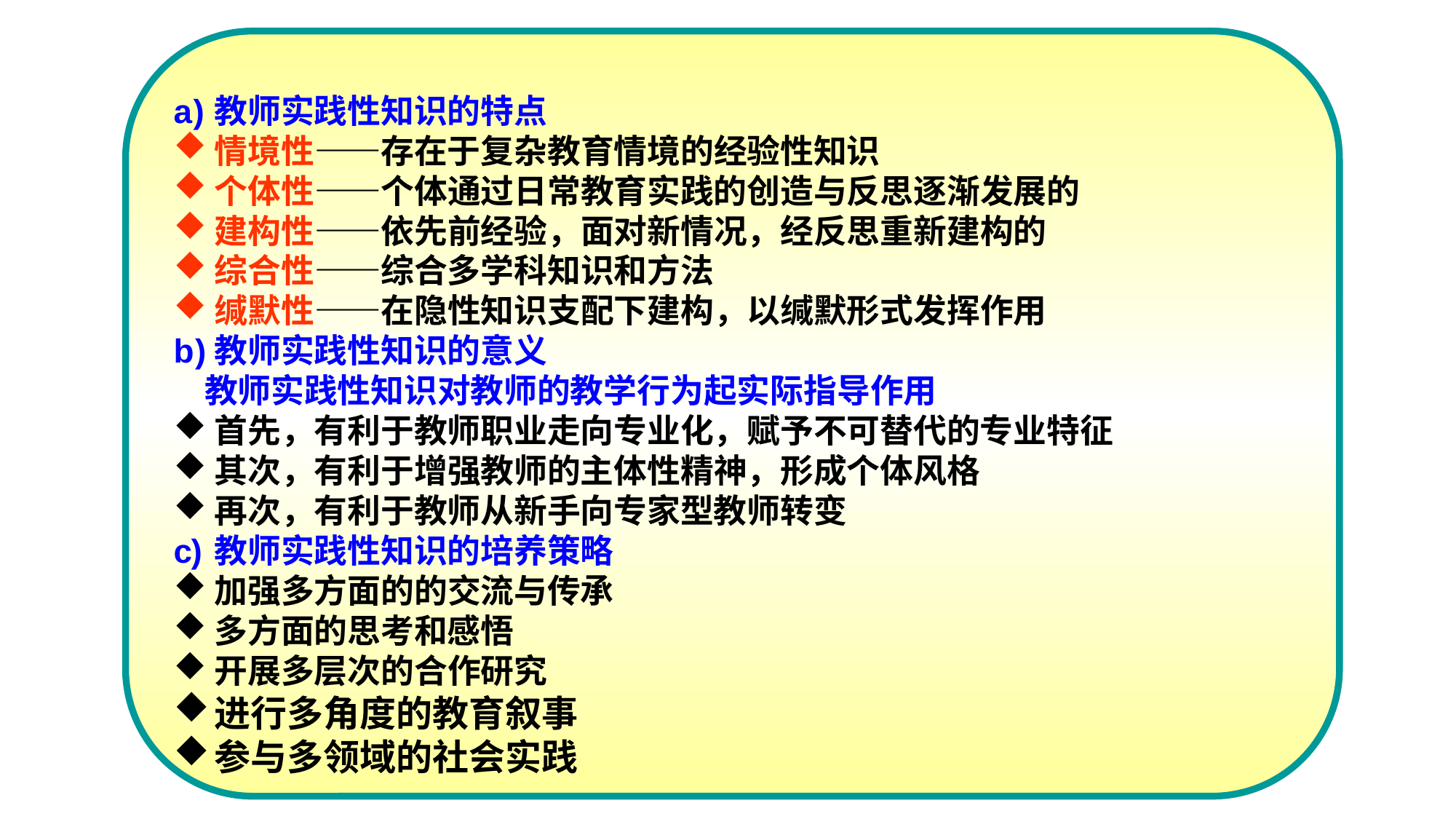

教师实践性知识的特点
情境性——存在于复杂教育情境的经验性知识
个体性——个体通过日常教育实践的创造与反思逐渐发展的
建构性——依先前经验，面对新情况，经反思重新建构的
综合性——综合多学科知识和方法
缄默性——在隐性知识支配下建构，以缄默形式发挥作用
教师实践性知识的意义
   教师实践性知识对教师的教学行为起实际指导作用
首先，有利于教师职业走向专业化，赋予不可替代的专业特征
其次，有利于增强教师的主体性精神，形成个体风格
再次，有利于教师从新手向专家型教师转变
教师实践性知识的培养策略
加强多方面的的交流与传承
多方面的思考和感悟
开展多层次的合作研究
进行多角度的教育叙事
参与多领域的社会实践